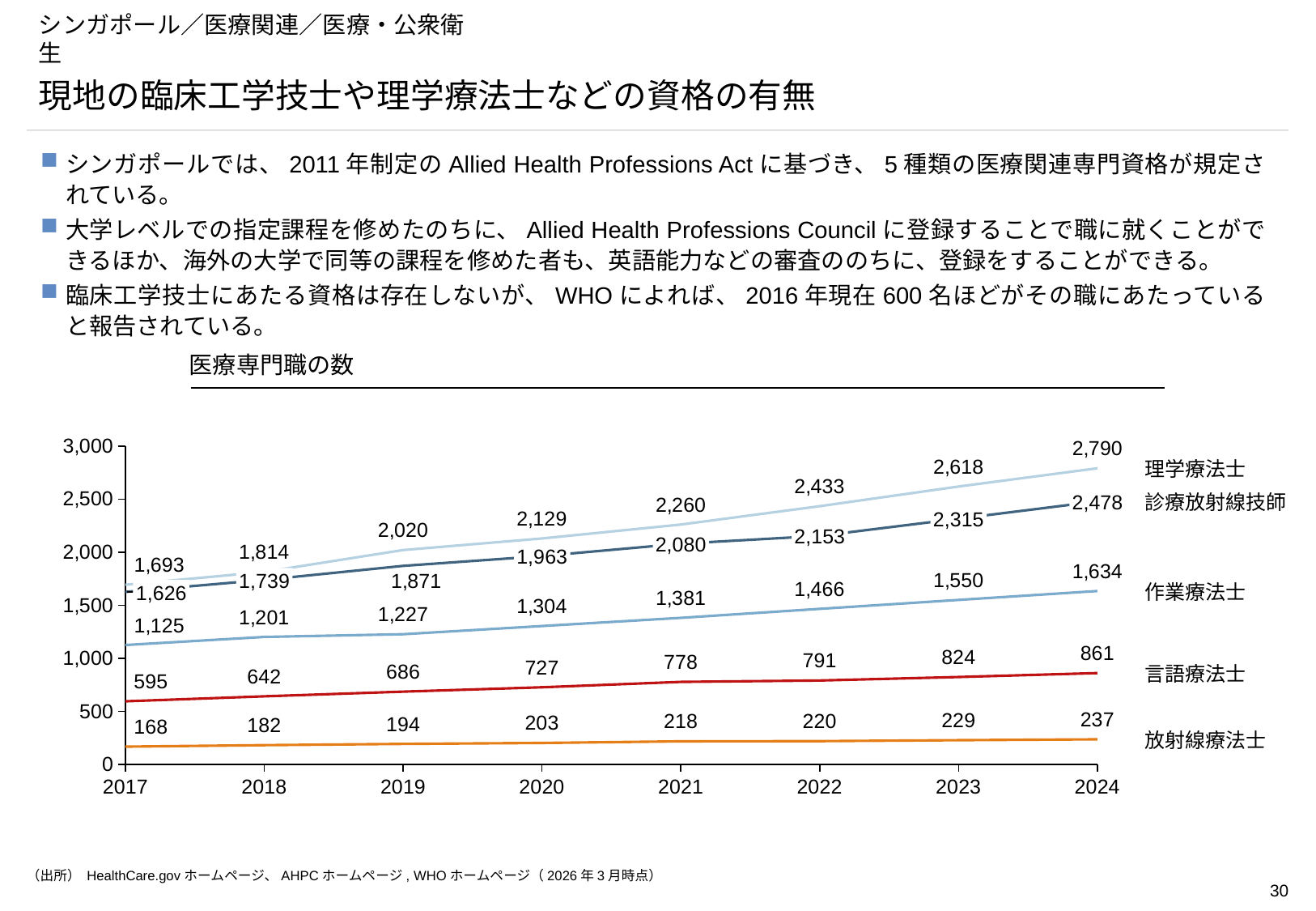

# シンガポール／医療関連／医療・公衆衛生
現地の臨床工学技士や理学療法士などの資格の有無
シンガポールでは、2011年制定のAllied Health Professions Actに基づき、5種類の医療関連専門資格が規定されている。
大学レベルでの指定課程を修めたのちに、Allied Health Professions Councilに登録することで職に就くことができるほか、海外の大学で同等の課程を修めた者も、英語能力などの審査ののちに、登録をすることができる。
臨床工学技士にあたる資格は存在しないが、WHOによれば、2016年現在600名ほどがその職にあたっていると報告されている。
医療専門職の数

### Chart

| Category |  |  |  |  |  |
|---|---|---|---|---|---|
理学療法士
2,478
診療放射線技師
2,315
2,153
2,080
1,963
1,739
作業療法士
1,626
言語療法士
放射線療法士
（出所） HealthCare.govホームページ、AHPCホームページ, WHOホームページ（2026年3月時点）